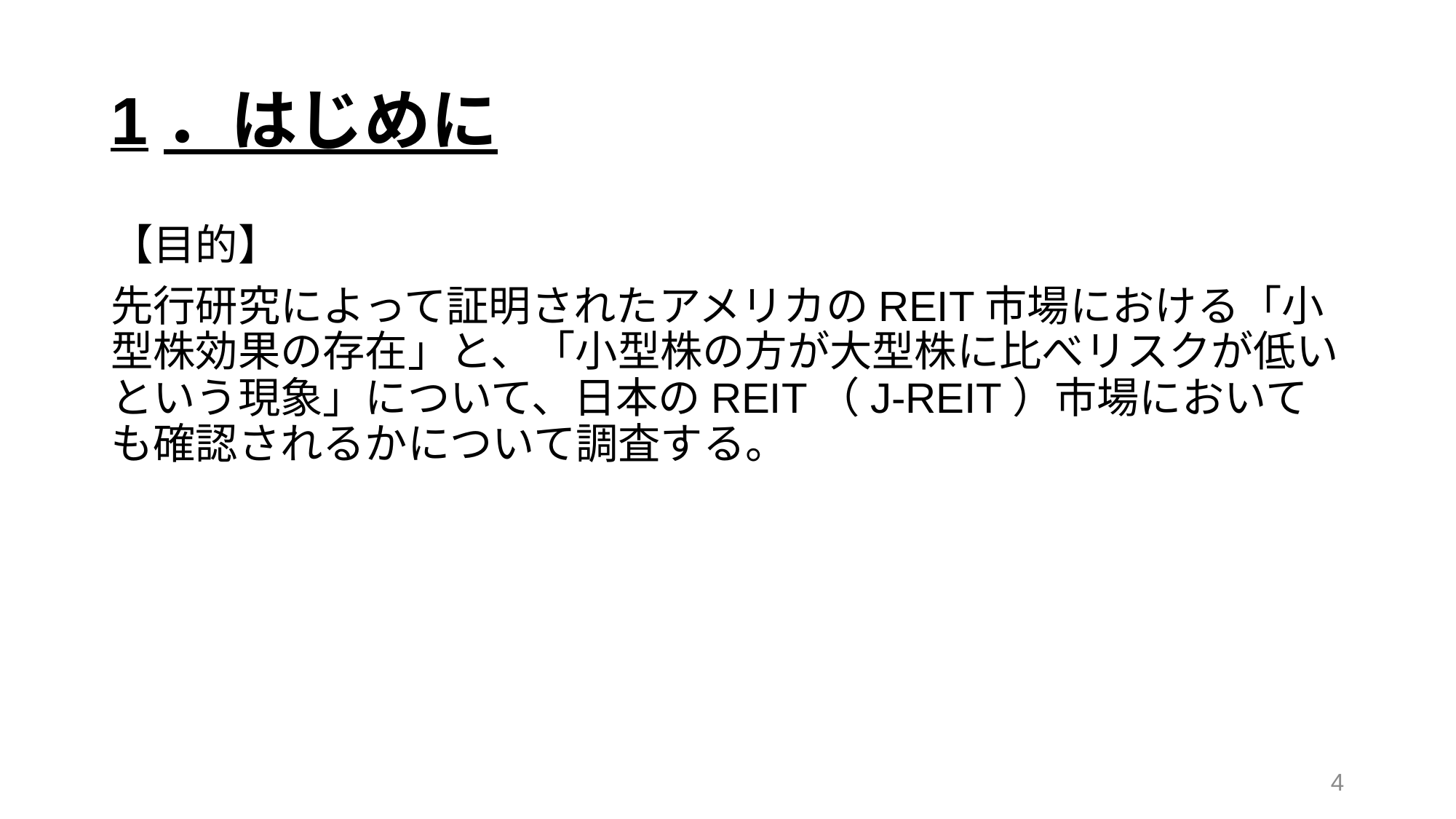

# 1．はじめに
【目的】
先行研究によって証明されたアメリカのREIT市場における「小型株効果の存在」と、「小型株の方が大型株に比べリスクが低いという現象」について、日本のREIT（J-REIT）市場においても確認されるかについて調査する。
4